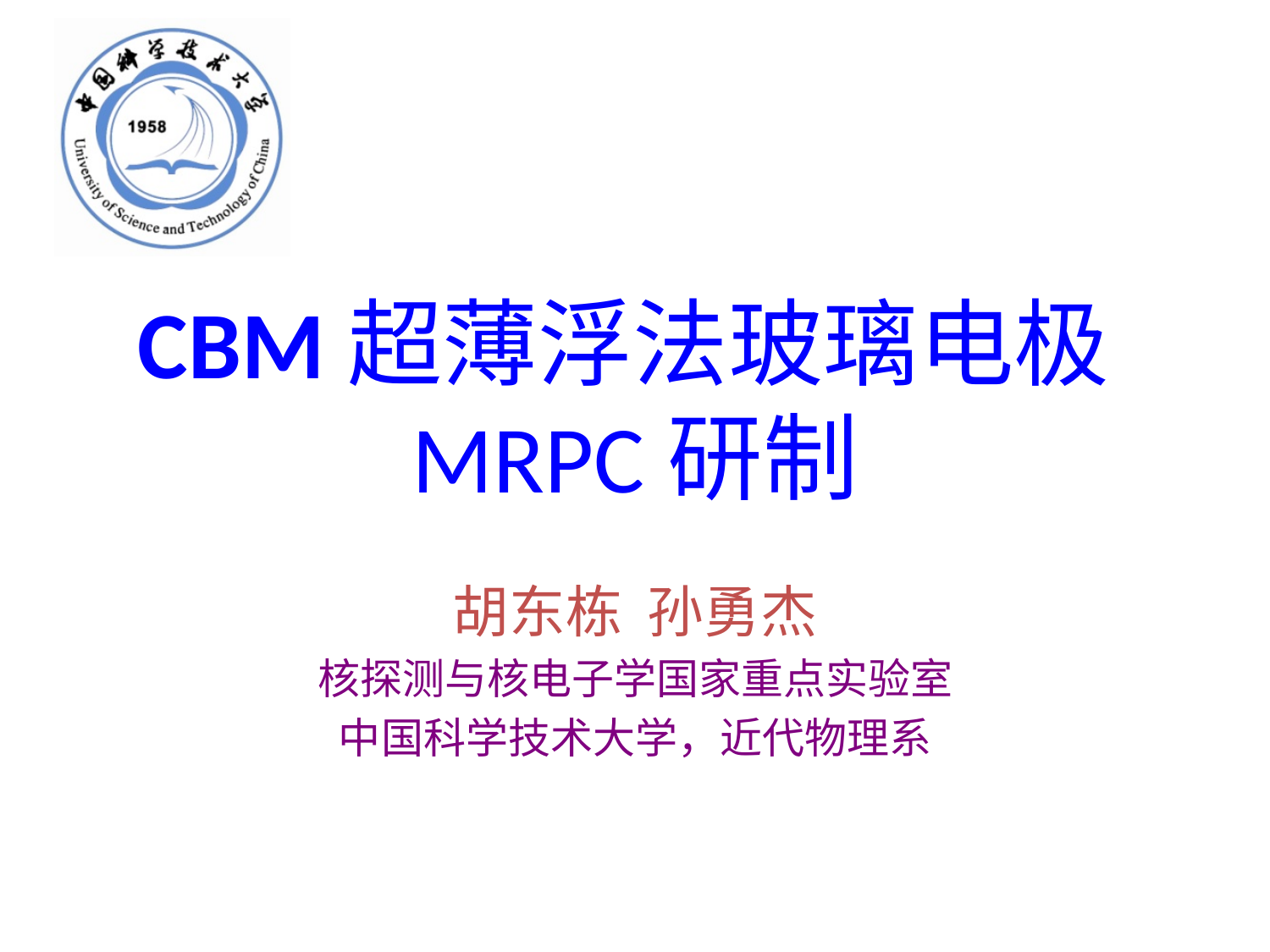

# CBM超薄浮法玻璃电极MRPC研制
胡东栋  孙勇杰
核探测与核电子学国家重点实验室
中国科学技术大学，近代物理系